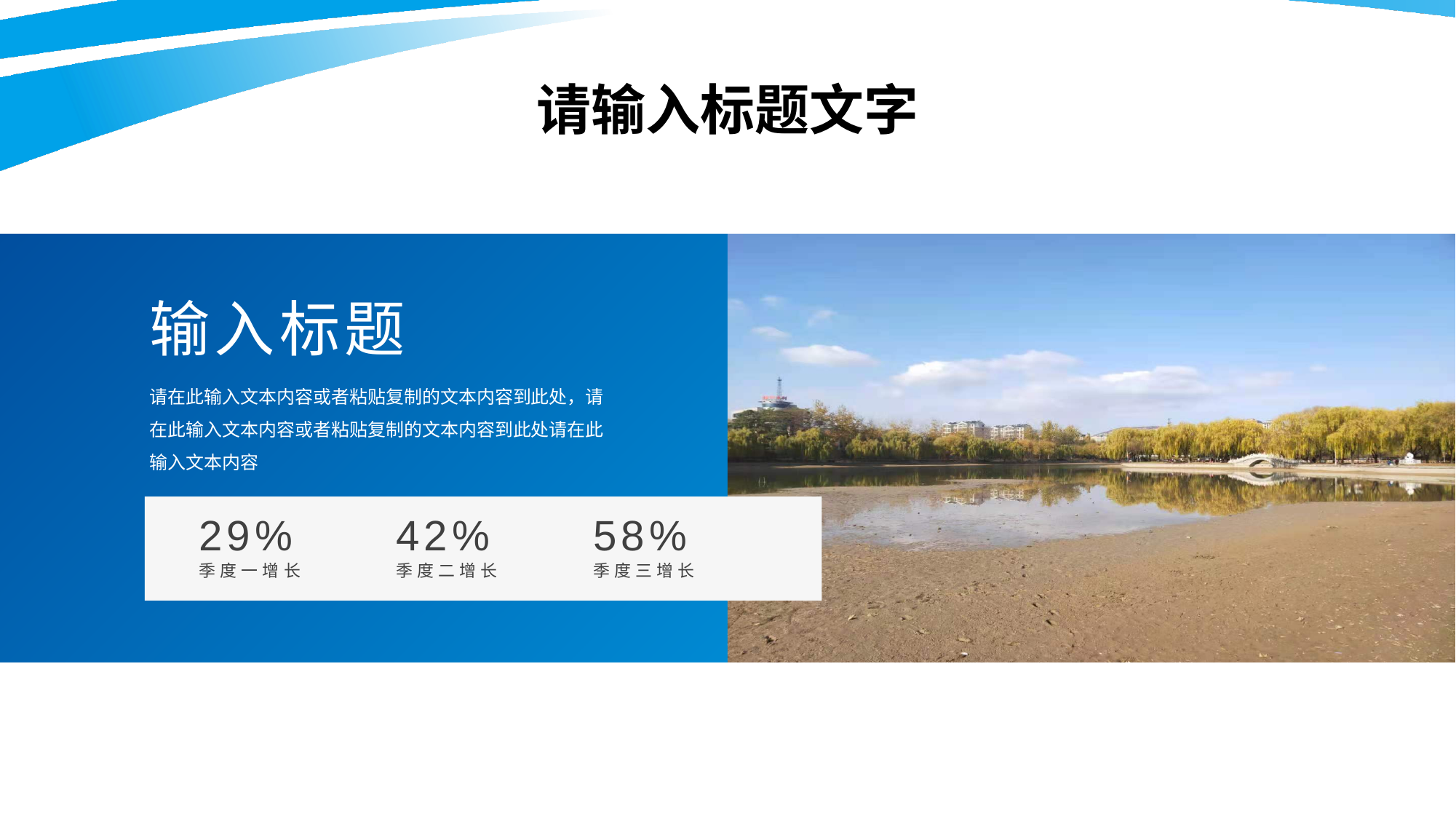

请输入标题文字

输入标题
请在此输入文本内容或者粘贴复制的文本内容到此处，请在此输入文本内容或者粘贴复制的文本内容到此处请在此输入文本内容

29%
季度一增长
42%
季度二增长
58%
季度三增长